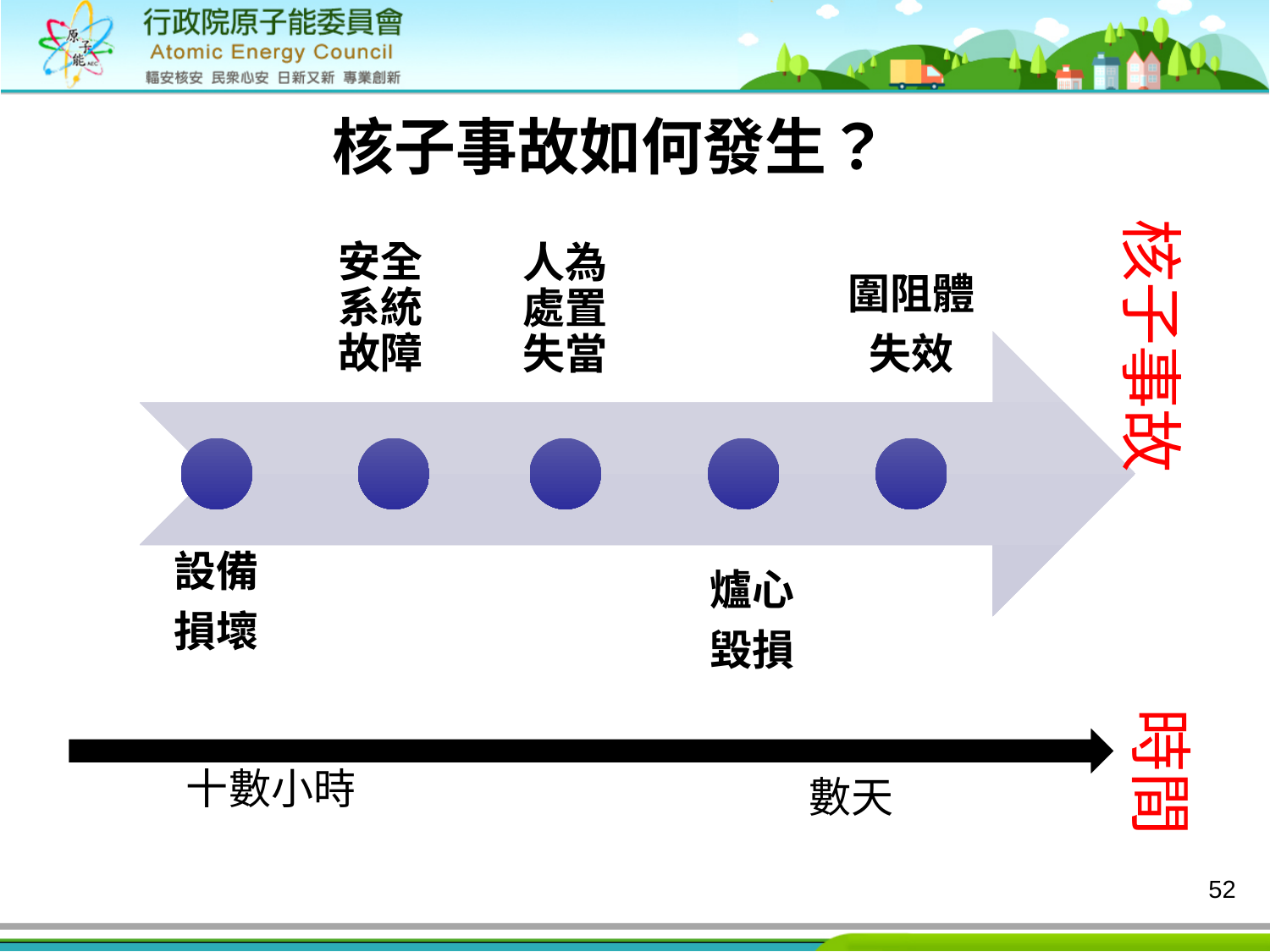

核子事故如何發生？

設備
損壞
人為處置失當
爐心
毀損
圍阻體
失效
核子事故

安全系統故障
數天
十數小時
時間
52